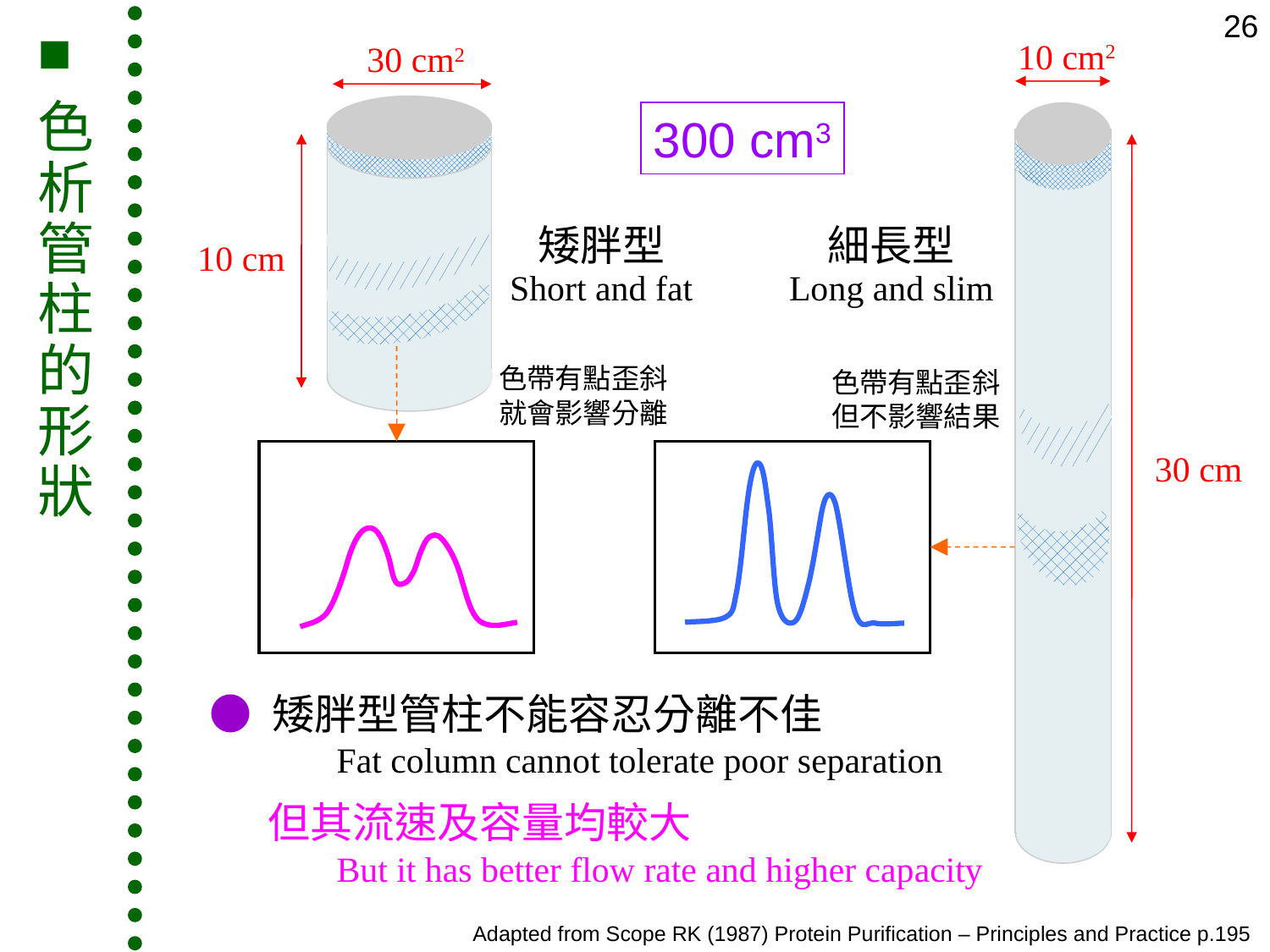

26

■
色
析
管
柱
的
形
狀
10 cm2

30 cm2

300 cm3

10 cm

30 cm

矮胖型
Short and fat
細長型
Long and slim

色帶有點歪斜
就會影響分離
色帶有點歪斜
但不影響結果

● 矮胖型管柱不能容忍分離不佳
	Fat column cannot tolerate poor separation
     但其流速及容量均較大
	But it has better flow rate and higher capacity
Adapted from Scope RK (1987) Protein Purification – Principles and Practice p.195